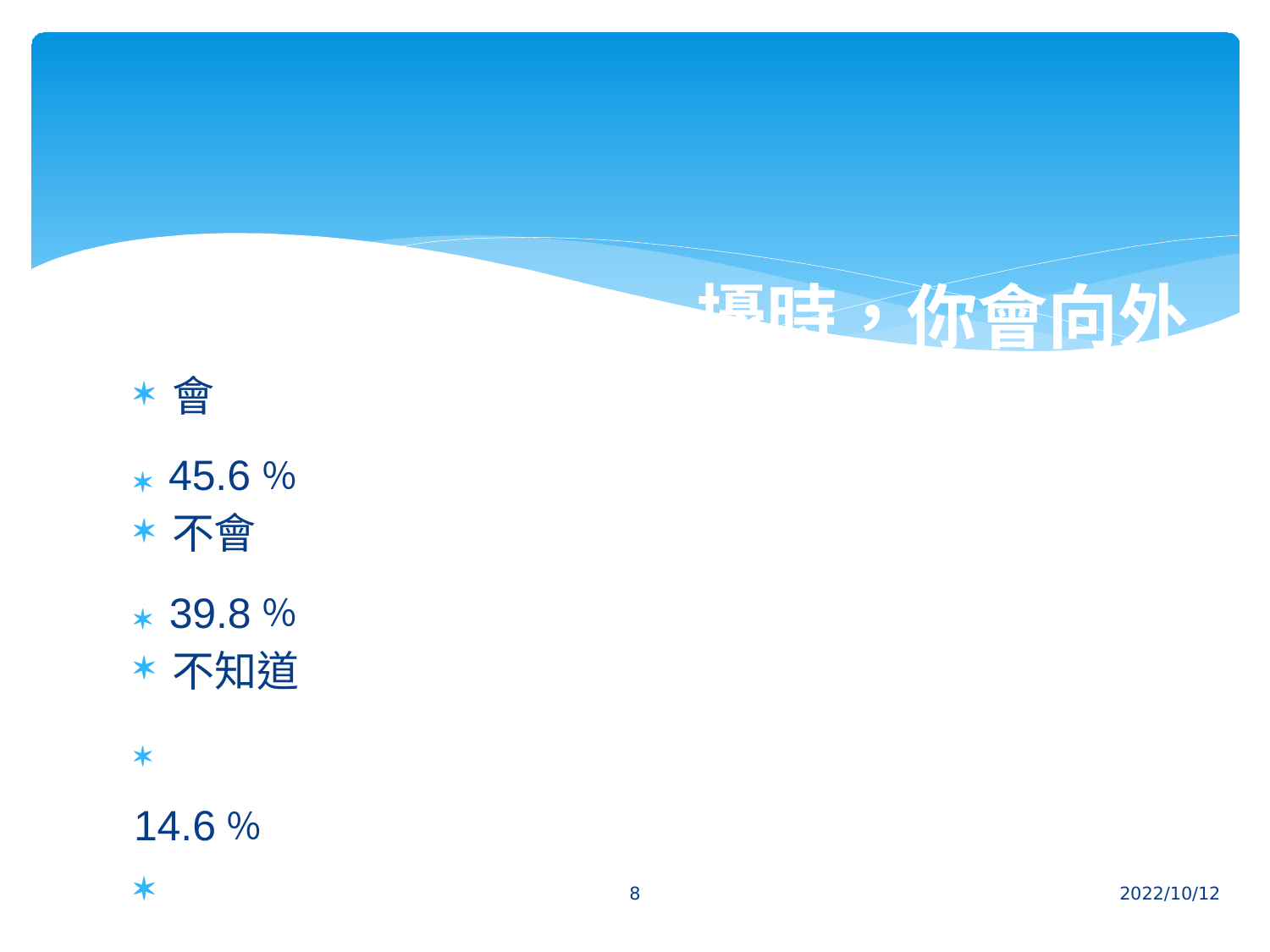

# 擾時，你會向外
會
∗ 45.6％
不會
∗ 39.8％
不知道
∗ 14.6％
∗
8
2022/10/12